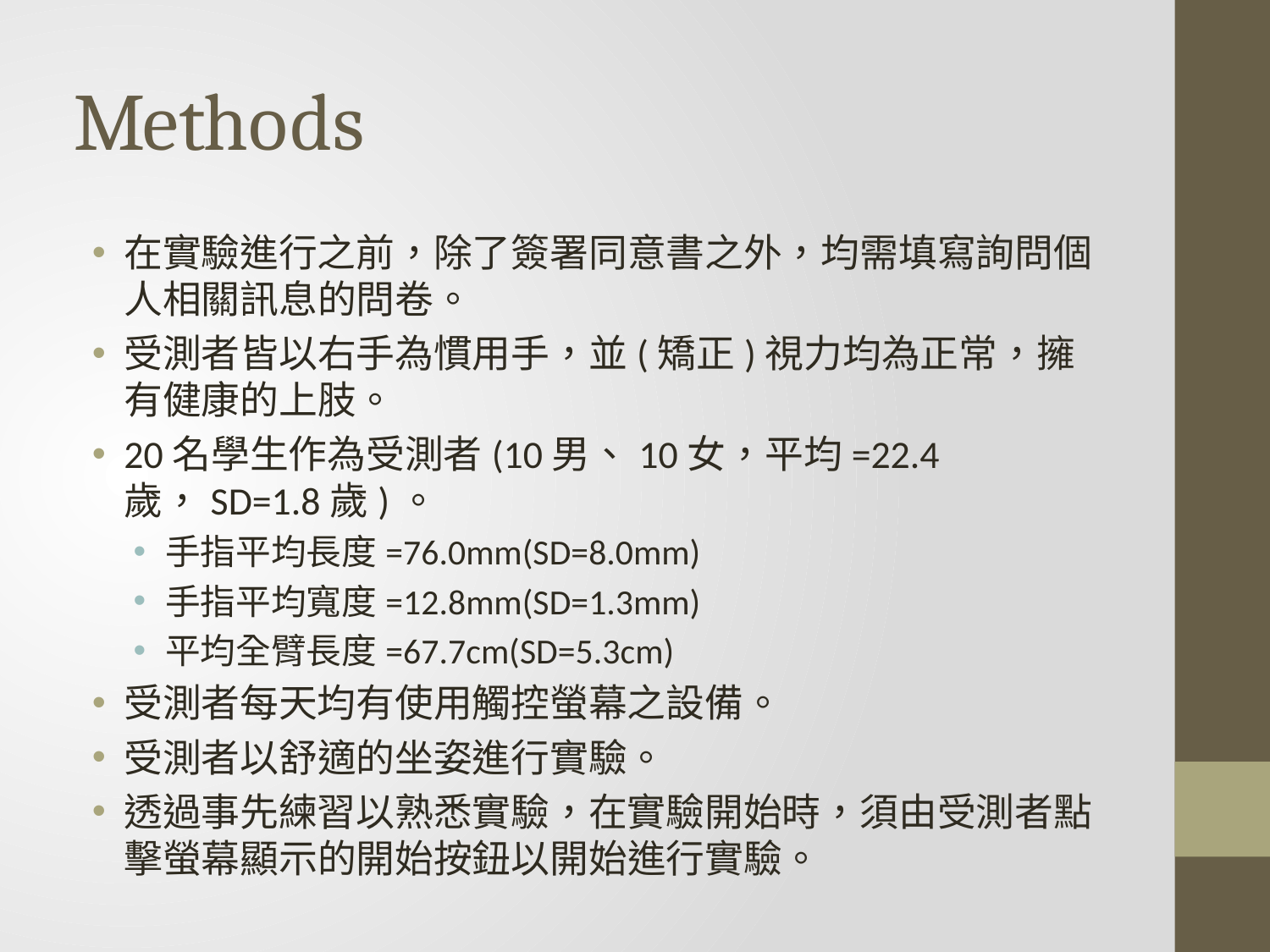

# Methods
在實驗進行之前，除了簽署同意書之外，均需填寫詢問個人相關訊息的問卷。
受測者皆以右手為慣用手，並(矯正)視力均為正常，擁有健康的上肢。
20名學生作為受測者(10男、10女，平均=22.4歲，SD=1.8歲)。
手指平均長度=76.0mm(SD=8.0mm)
手指平均寬度=12.8mm(SD=1.3mm)
平均全臂長度=67.7cm(SD=5.3cm)
受測者每天均有使用觸控螢幕之設備。
受測者以舒適的坐姿進行實驗。
透過事先練習以熟悉實驗，在實驗開始時，須由受測者點擊螢幕顯示的開始按鈕以開始進行實驗。